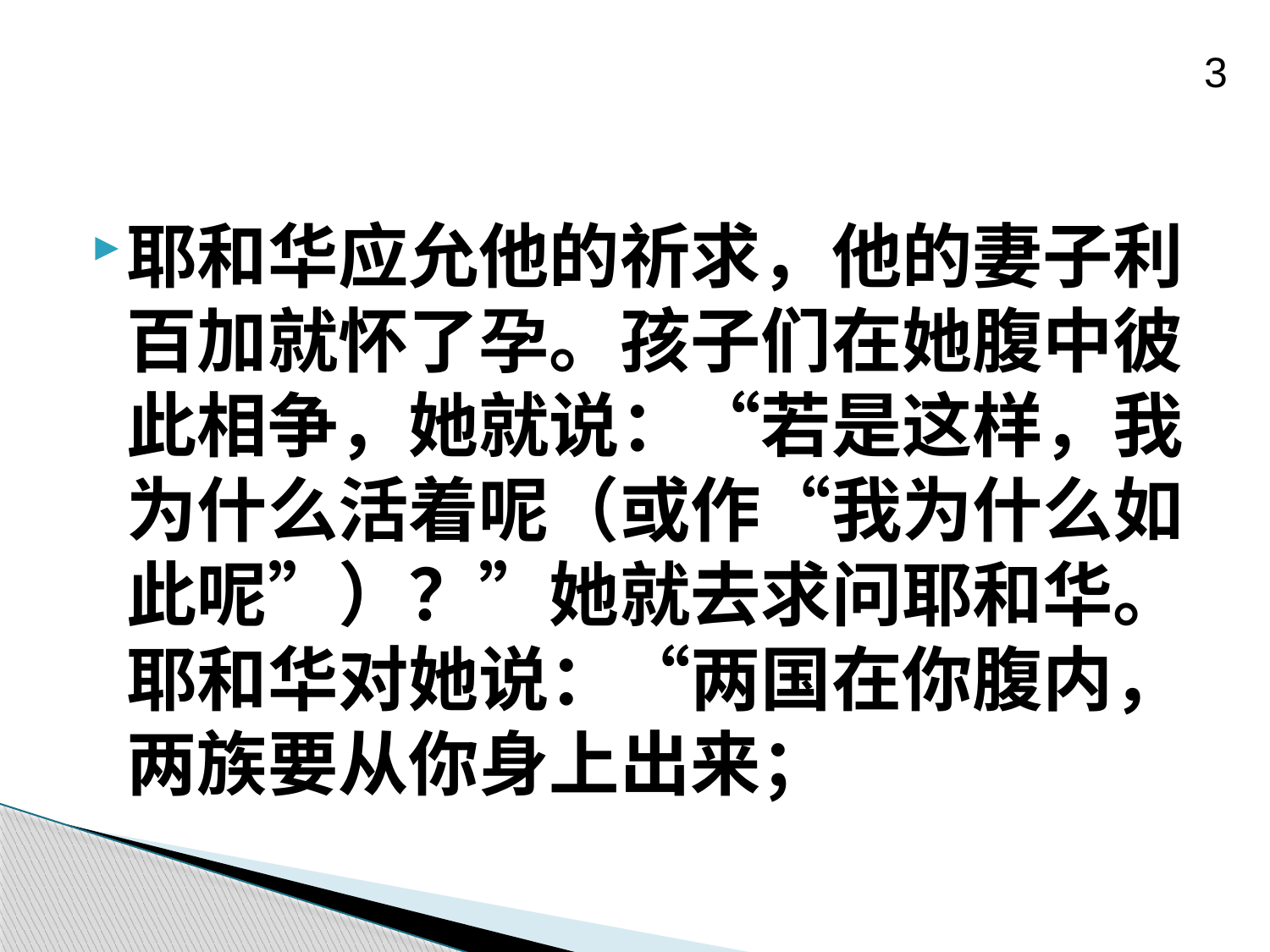

3
#
耶和华应允他的祈求，他的妻子利百加就怀了孕。孩子们在她腹中彼此相争，她就说：“若是这样，我为什么活着呢（或作“我为什么如此呢”）？”她就去求问耶和华。耶和华对她说：“两国在你腹内，两族要从你身上出来；